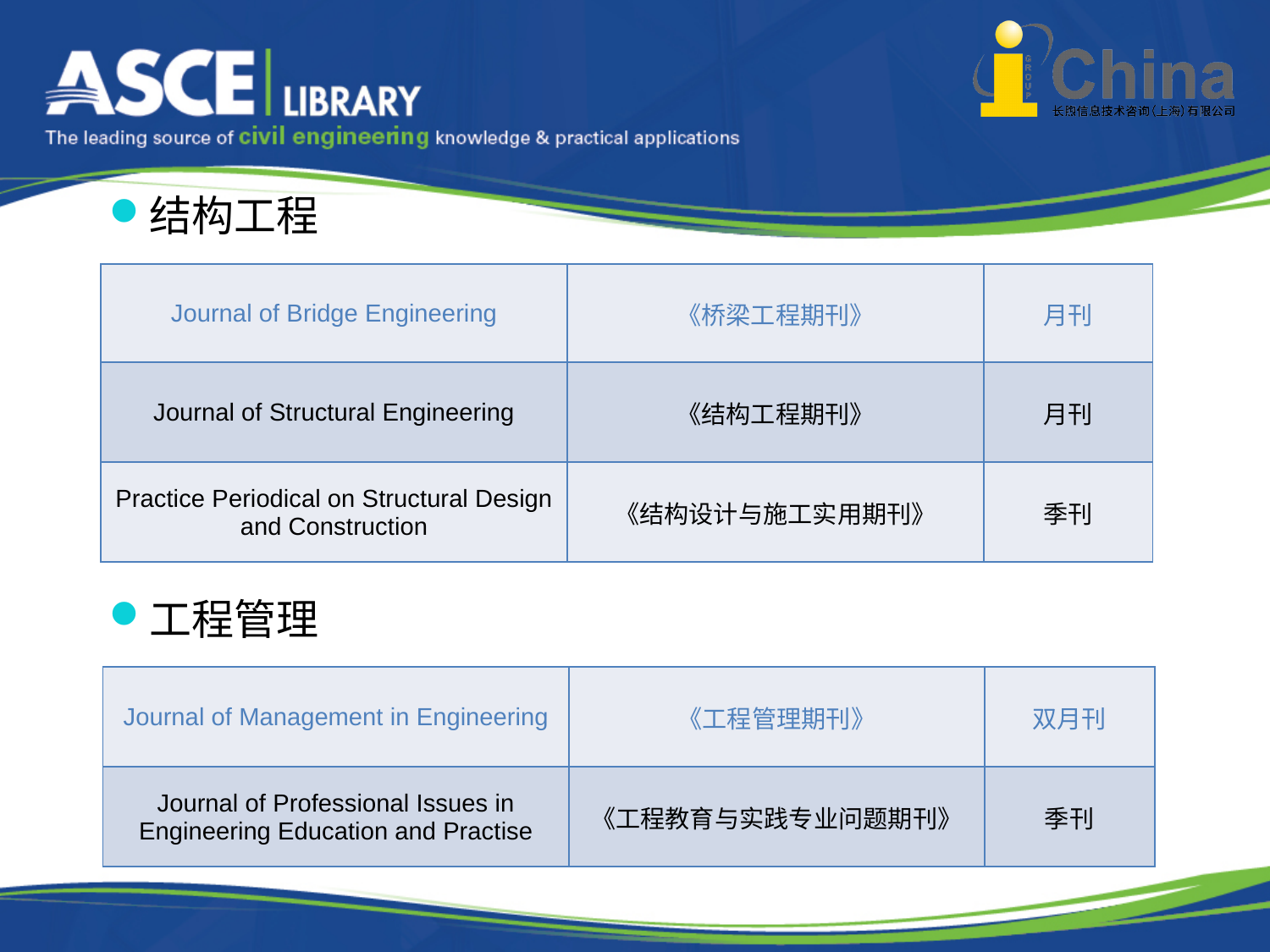

结构工程
| Journal of Bridge Engineering | 《桥梁工程期刊》 | 月刊 |
| --- | --- | --- |
| Journal of Structural Engineering | 《结构工程期刊》 | 月刊 |
| Practice Periodical on Structural Design and Construction | 《结构设计与施工实用期刊》 | 季刊 |
工程管理
| Journal of Management in Engineering | 《工程管理期刊》 | 双月刊 |
| --- | --- | --- |
| Journal of Professional Issues in Engineering Education and Practise | 《工程教育与实践专业问题期刊》 | 季刊 |